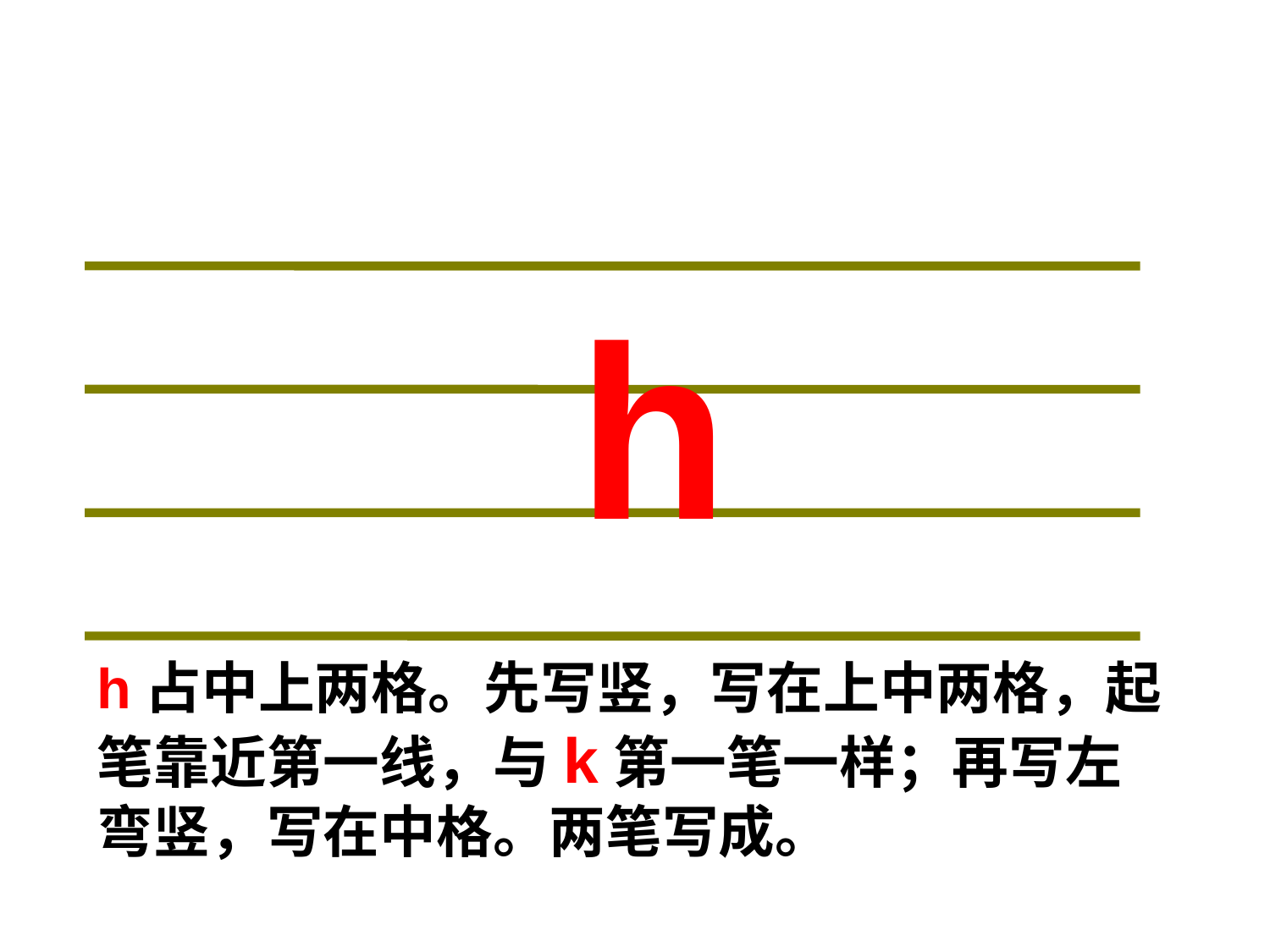

h

h占中上两格。先写竖，写在上中两格，起笔靠近第一线，与k第一笔一样；再写左弯竖，写在中格。两笔写成。